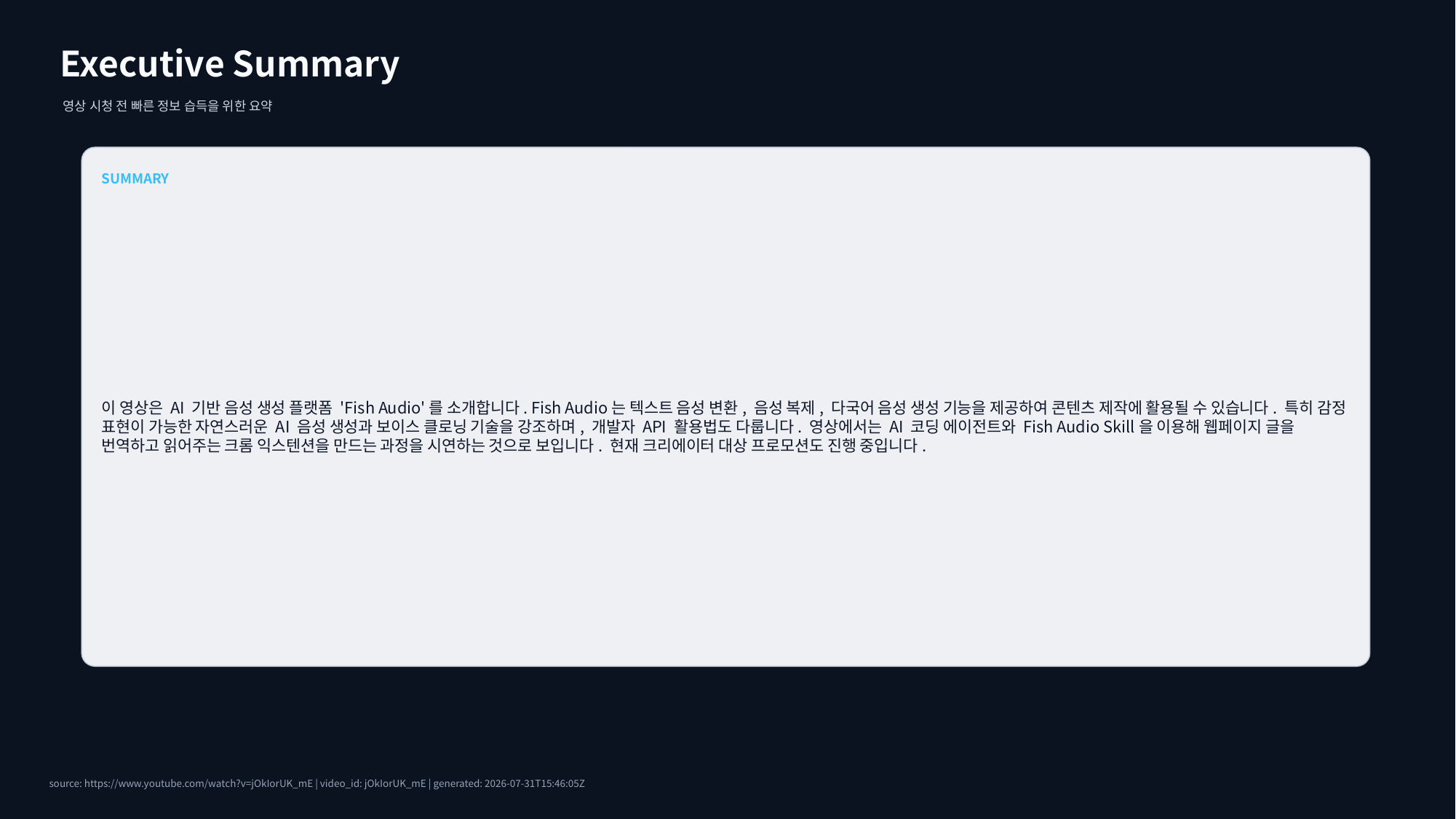

Executive Summary
영상 시청 전 빠른 정보 습득을 위한 요약

SUMMARY
이 영상은 AI 기반 음성 생성 플랫폼 'Fish Audio'를 소개합니다. Fish Audio는 텍스트 음성 변환, 음성 복제, 다국어 음성 생성 기능을 제공하여 콘텐츠 제작에 활용될 수 있습니다. 특히 감정 표현이 가능한 자연스러운 AI 음성 생성과 보이스 클로닝 기술을 강조하며, 개발자 API 활용법도 다룹니다. 영상에서는 AI 코딩 에이전트와 Fish Audio Skill을 이용해 웹페이지 글을 번역하고 읽어주는 크롬 익스텐션을 만드는 과정을 시연하는 것으로 보입니다. 현재 크리에이터 대상 프로모션도 진행 중입니다.
source: https://www.youtube.com/watch?v=jOkIorUK_mE | video_id: jOkIorUK_mE | generated: 2026-07-31T15:46:05Z